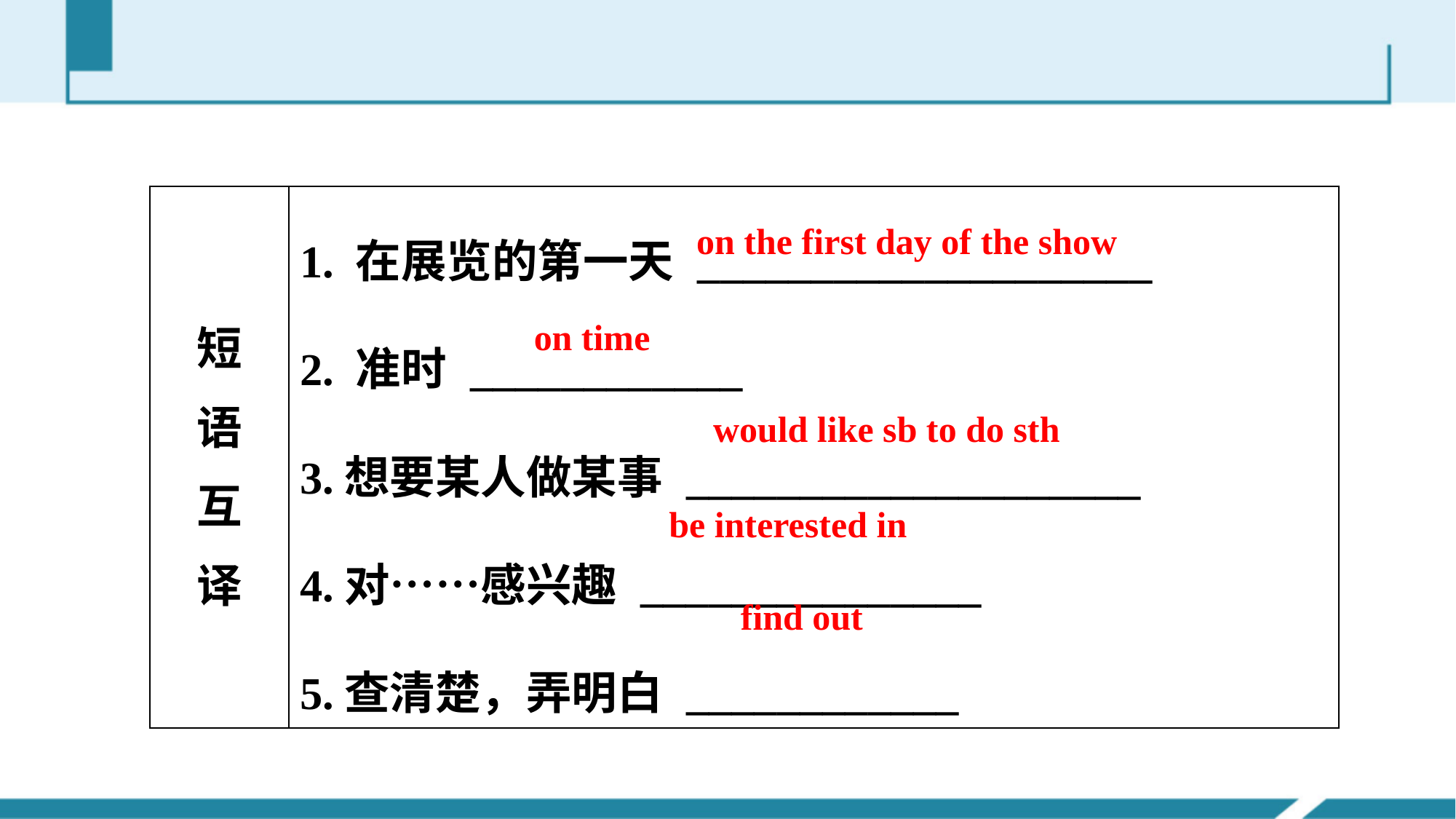

| 短 语 互 译 | 1. 在展览的第一天 \_\_\_\_\_\_\_\_\_\_\_\_\_\_\_\_\_\_\_\_ 2. 准时 \_\_\_\_\_\_\_\_\_\_\_\_ 3.想要某人做某事 \_\_\_\_\_\_\_\_\_\_\_\_\_\_\_\_\_\_\_\_ 4.对……感兴趣 \_\_\_\_\_\_\_\_\_\_\_\_\_\_\_ 5.查清楚，弄明白 \_\_\_\_\_\_\_\_\_\_\_\_ |
| --- | --- |
on the first day of the show
on time

would like sb to do sth
be interested in
find out